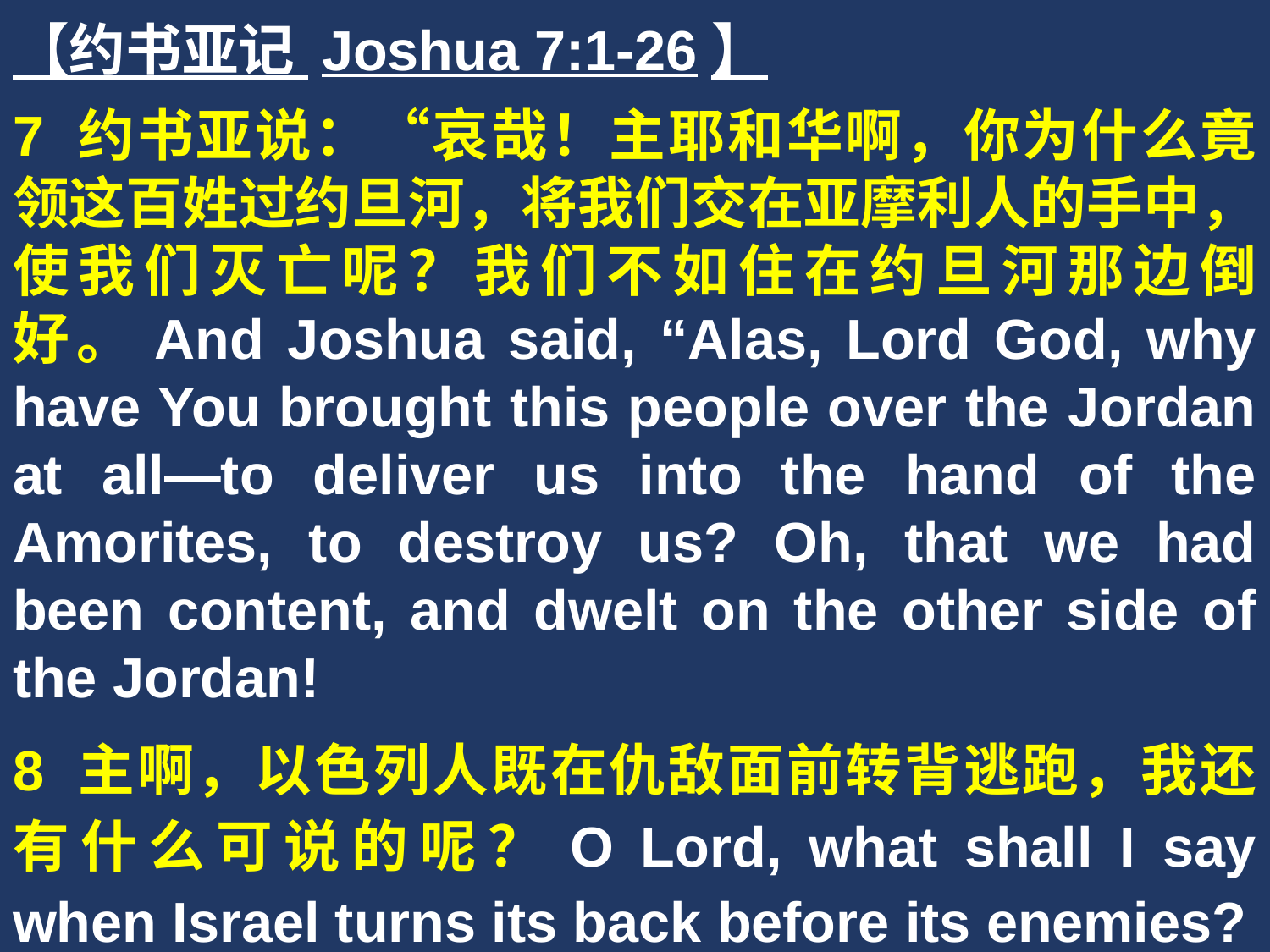

【约书亚记 Joshua 7:1-26】
7 约书亚说：“哀哉！主耶和华啊，你为什么竟领这百姓过约旦河，将我们交在亚摩利人的手中，使我们灭亡呢？我们不如住在约旦河那边倒好。And Joshua said, “Alas, Lord God, why have You brought this people over the Jordan at all—to deliver us into the hand of the Amorites, to destroy us? Oh, that we had been content, and dwelt on the other side of the Jordan!
8 主啊，以色列人既在仇敌面前转背逃跑，我还有什么可说的呢？O Lord, what shall I say when Israel turns its back before its enemies?